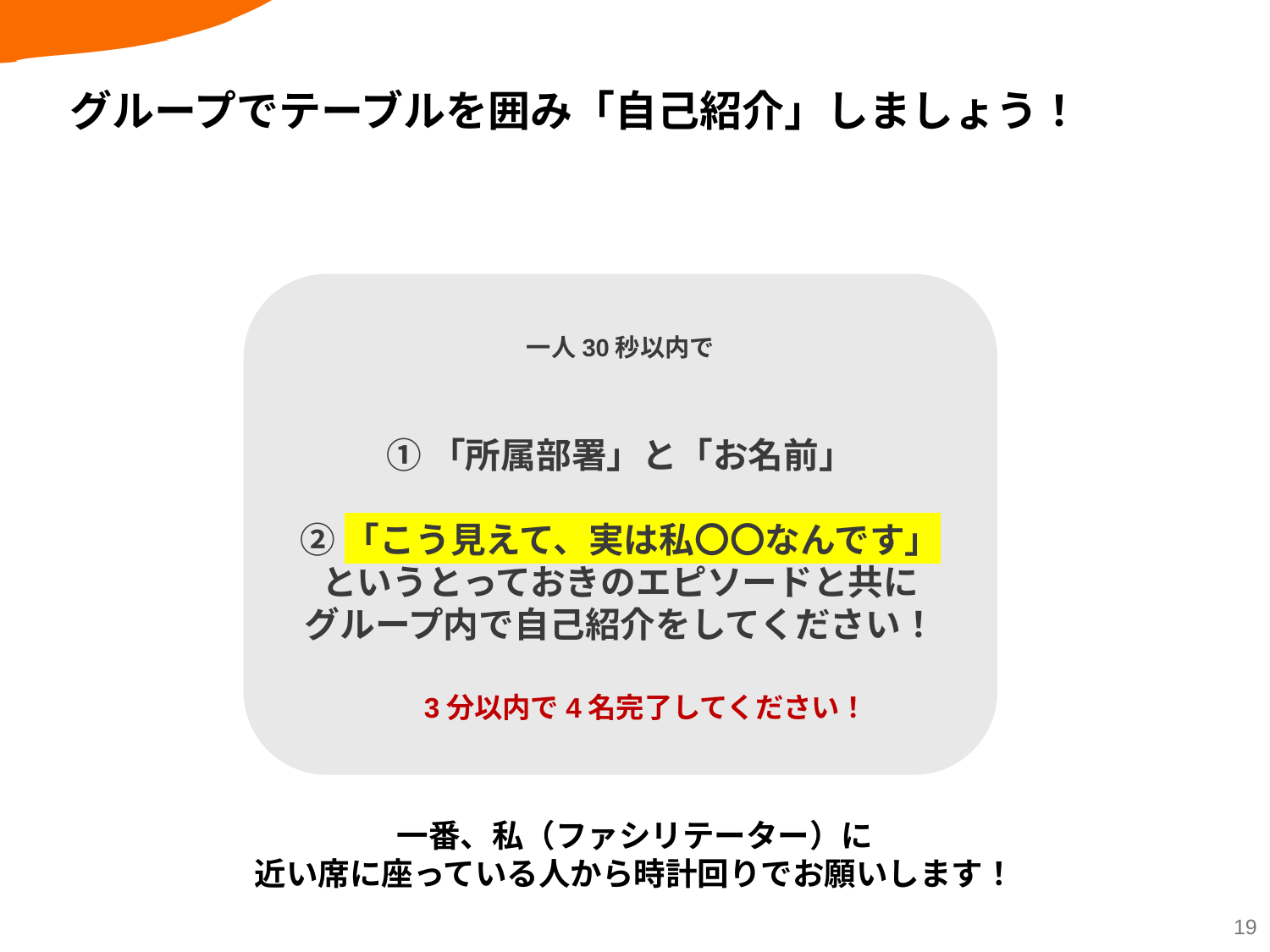

# グループでテーブルを囲み「自己紹介」しましょう！
一人30秒以内で

①「所属部署」と「お名前」

②「こう見えて、実は私〇〇なんです」
というとっておきのエピソードと共に
グループ内で自己紹介をしてください！

3分以内で4名完了してください！
一番、私（ファシリテーター）に
近い席に座っている人から時計回りでお願いします！
19